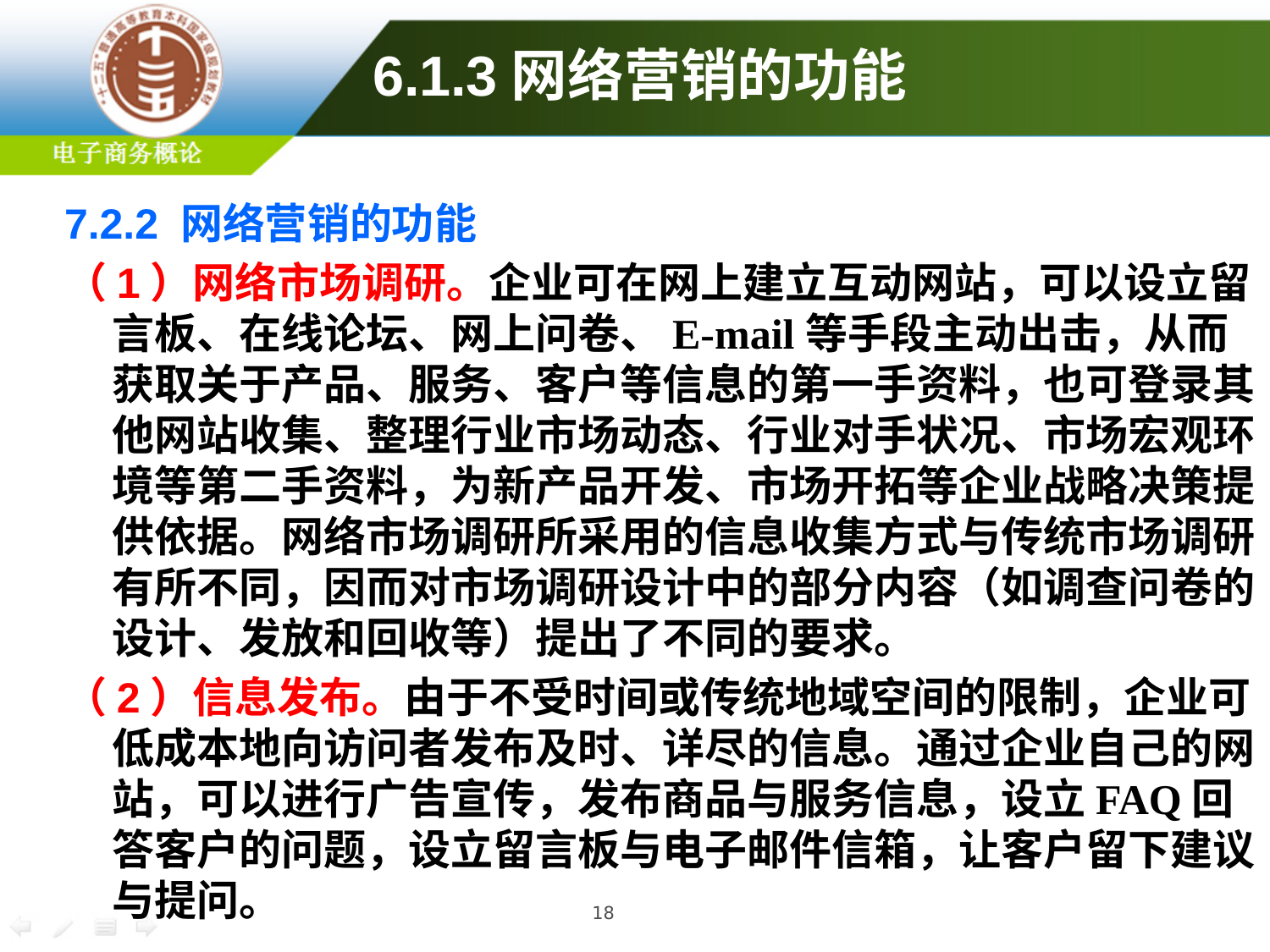

# 6.1.3网络营销的功能
7.2.2 网络营销的功能
（1）网络市场调研。企业可在网上建立互动网站，可以设立留言板、在线论坛、网上问卷、E-mail等手段主动出击，从而获取关于产品、服务、客户等信息的第一手资料，也可登录其他网站收集、整理行业市场动态、行业对手状况、市场宏观环境等第二手资料，为新产品开发、市场开拓等企业战略决策提供依据。网络市场调研所采用的信息收集方式与传统市场调研有所不同，因而对市场调研设计中的部分内容（如调查问卷的设计、发放和回收等）提出了不同的要求。
（2）信息发布。由于不受时间或传统地域空间的限制，企业可低成本地向访问者发布及时、详尽的信息。通过企业自己的网站，可以进行广告宣传，发布商品与服务信息，设立FAQ回答客户的问题，设立留言板与电子邮件信箱，让客户留下建议与提问。
18